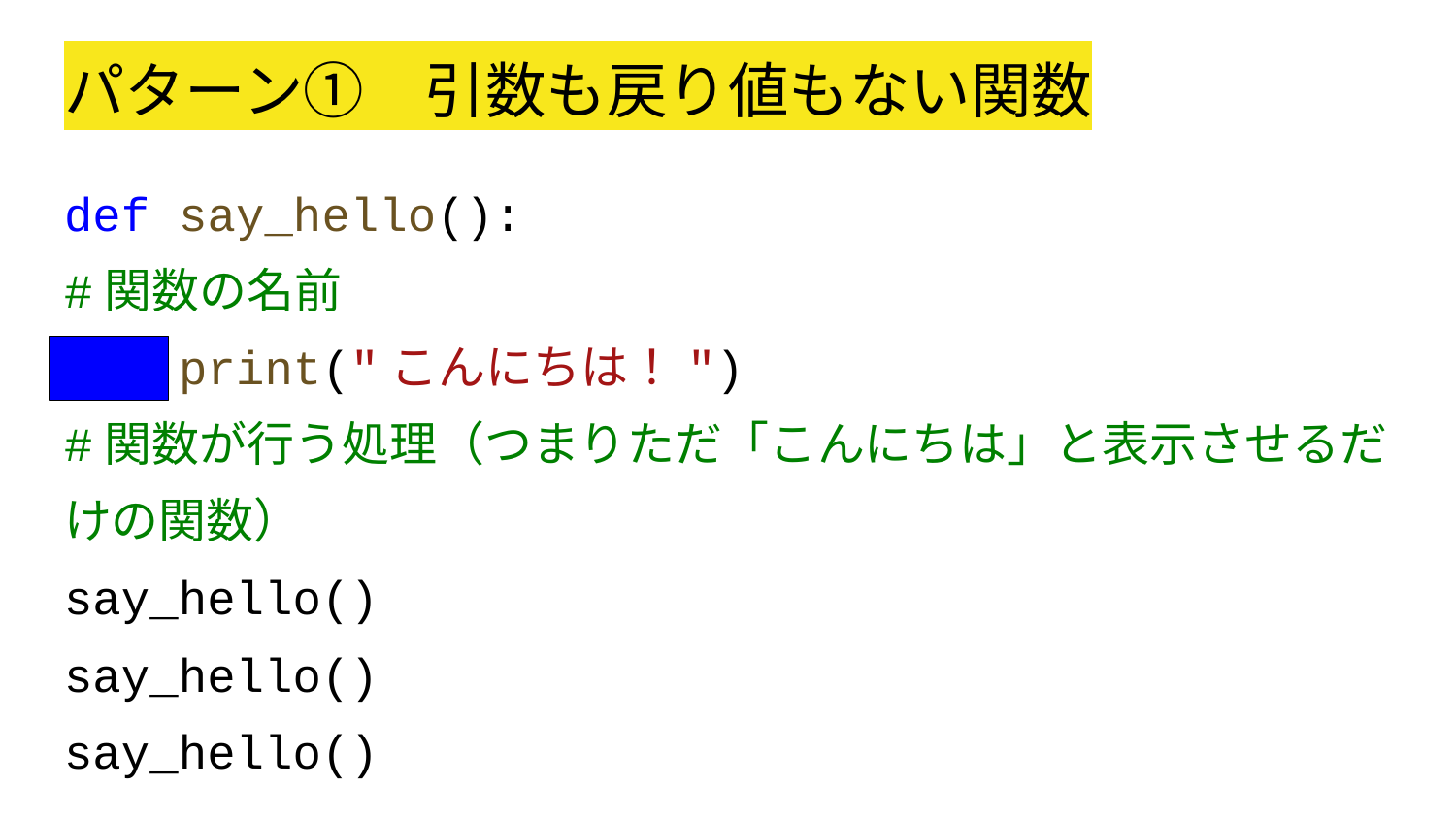

# パターン①　引数も戻り値もない関数
def say_hello():
#関数の名前
    print("こんにちは！")
#関数が行う処理（つまりただ「こんにちは」と表示させるだけの関数）
say_hello()
say_hello()
say_hello()